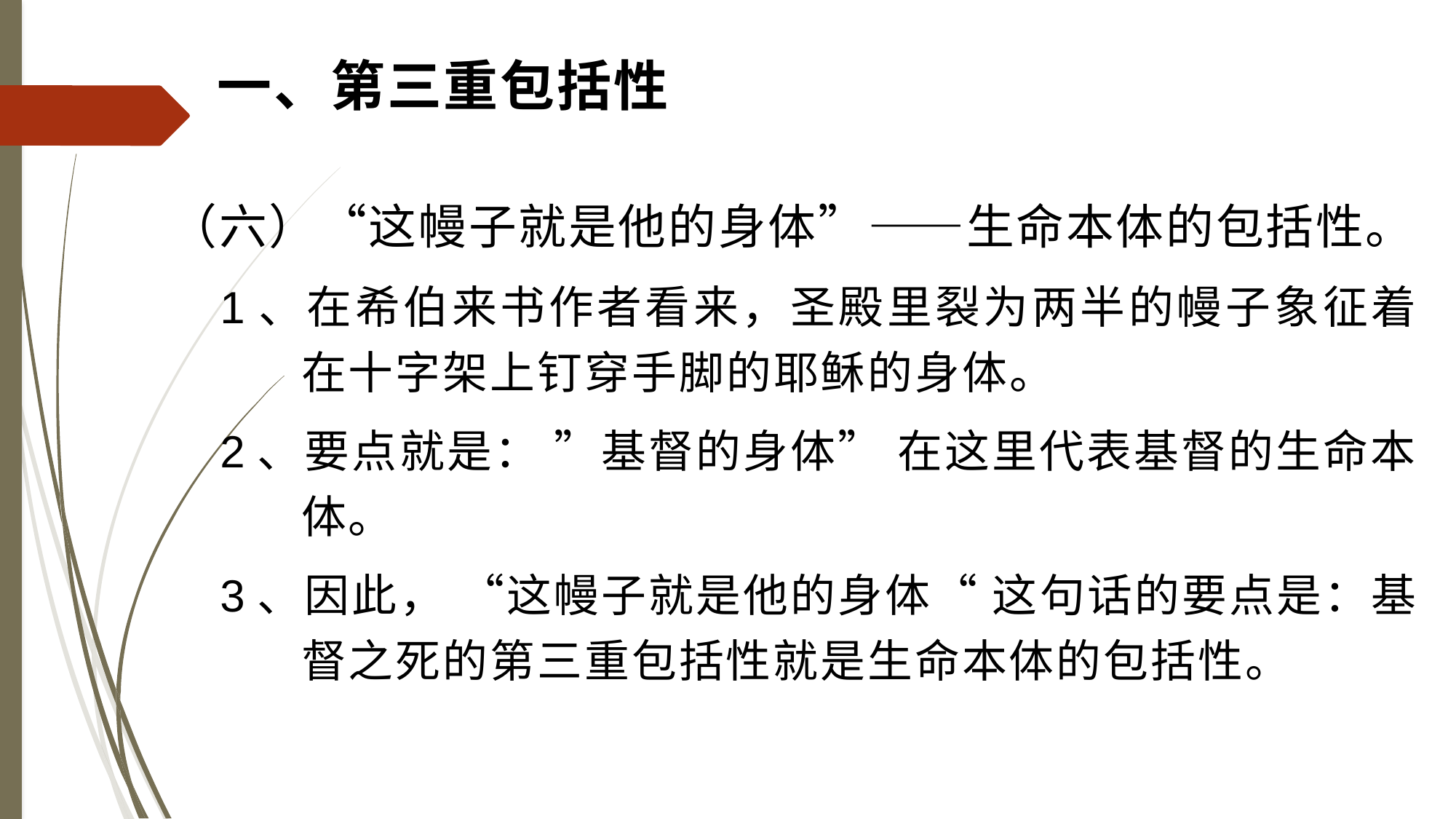

# 一、第三重包括性
（六）“这幔子就是他的身体”——生命本体的包括性。
1、在希伯来书作者看来，圣殿里裂为两半的幔子象征着在十字架上钉穿手脚的耶稣的身体。
2、要点就是： ”基督的身体” 在这里代表基督的生命本体。
3、因此， “这幔子就是他的身体“ 这句话的要点是：基督之死的第三重包括性就是生命本体的包括性。